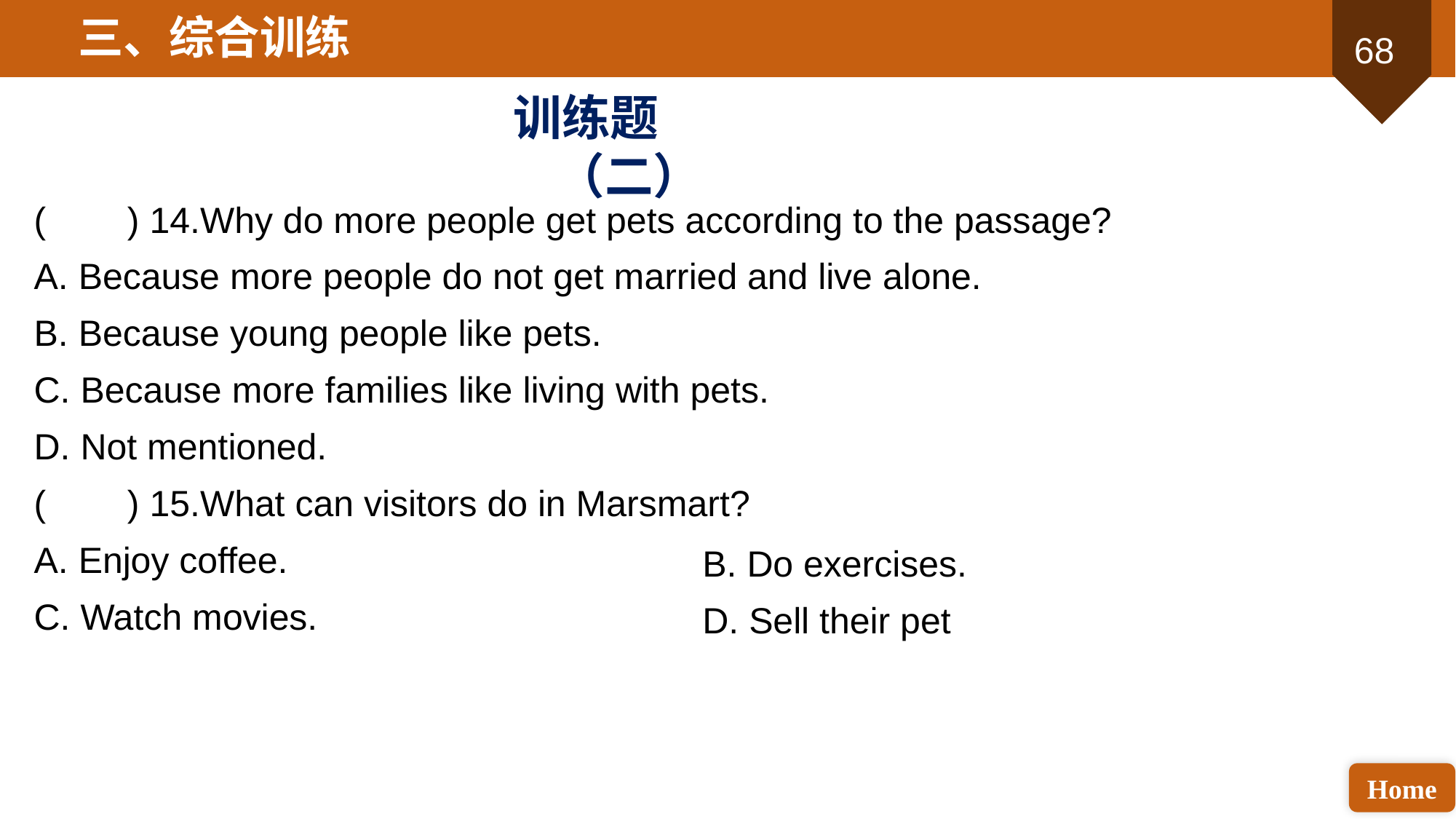

三、综合训练
训练题（二）
(        ) 14.Why do more people get pets according to the passage?
A. Because more people do not get married and live alone.
B. Because young people like pets.
C. Because more families like living with pets.
D. Not mentioned.
(        ) 15.What can visitors do in Marsmart?
A. Enjoy coffee.
C. Watch movies.
B. Do exercises.
D. Sell their pet